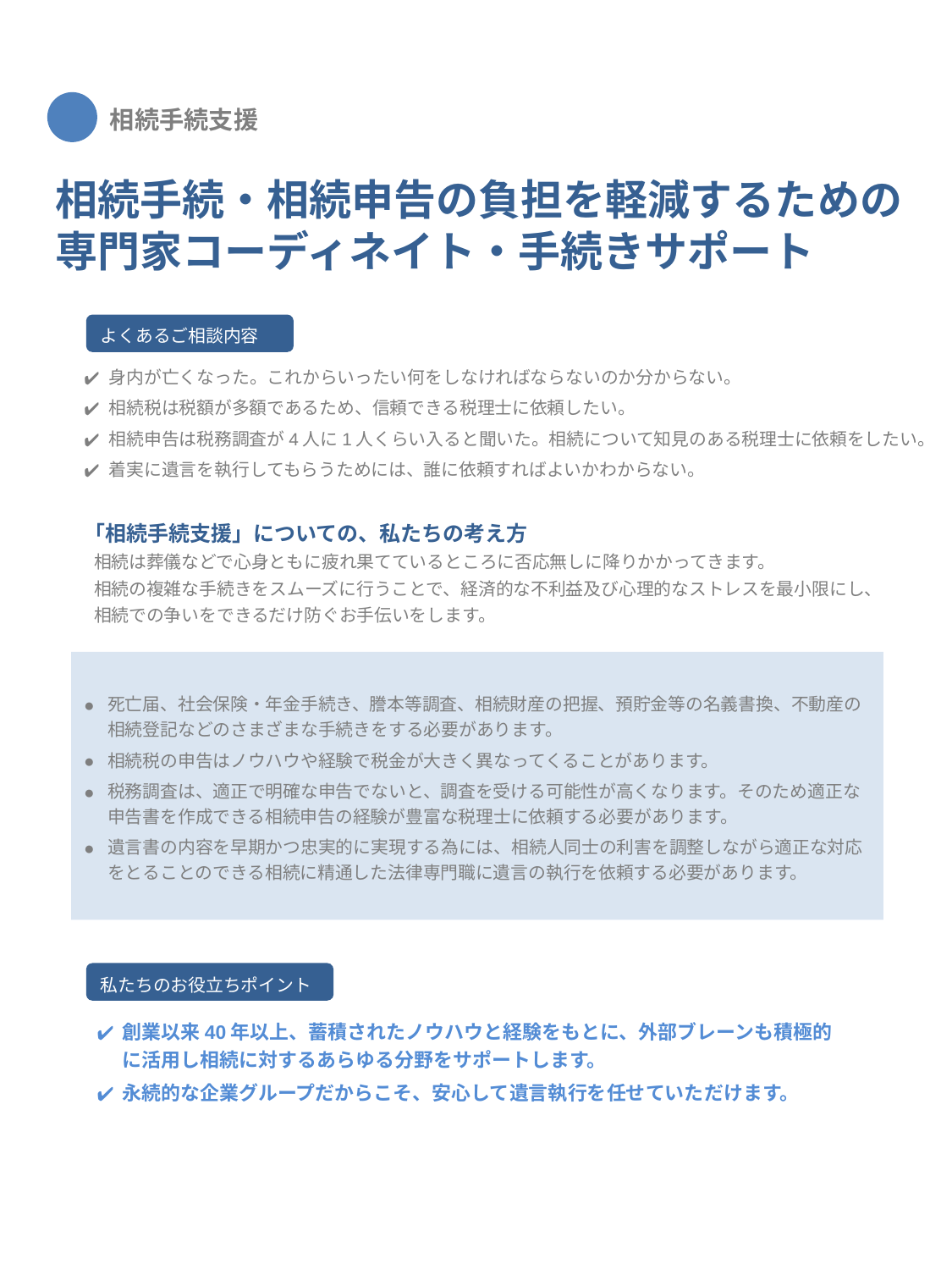

相続手続支援
相続手続・相続申告の負担を軽減するための
専門家コーディネイト・手続きサポート
よくあるご相談内容
身内が亡くなった。これからいったい何をしなければならないのか分からない。
相続税は税額が多額であるため、信頼できる税理士に依頼したい。
相続申告は税務調査が4人に1人くらい入ると聞いた。相続について知見のある税理士に依頼をしたい。
着実に遺言を執行してもらうためには、誰に依頼すればよいかわからない。

「相続手続支援」についての、私たちの考え方
相続は葬儀などで心身ともに疲れ果てているところに否応無しに降りかかってきます。
相続の複雑な手続きをスムーズに行うことで、経済的な不利益及び心理的なストレスを最小限にし、
相続での争いをできるだけ防ぐお手伝いをします。

死亡届、社会保険・年金手続き、謄本等調査、相続財産の把握、預貯金等の名義書換、不動産の相続登記などのさまざまな手続きをする必要があります。
相続税の申告はノウハウや経験で税金が大きく異なってくることがあります。
税務調査は、適正で明確な申告でないと、調査を受ける可能性が高くなります。そのため適正な申告書を作成できる相続申告の経験が豊富な税理士に依頼する必要があります。
遺言書の内容を早期かつ忠実的に実現する為には、相続人同士の利害を調整しながら適正な対応をとることのできる相続に精通した法律専門職に遺言の執行を依頼する必要があります。
私たちのお役立ちポイント
創業以来40年以上、蓄積されたノウハウと経験をもとに、外部ブレーンも積極的に活用し相続に対するあらゆる分野をサポートします。
永続的な企業グループだからこそ、安心して遺言執行を任せていただけます。